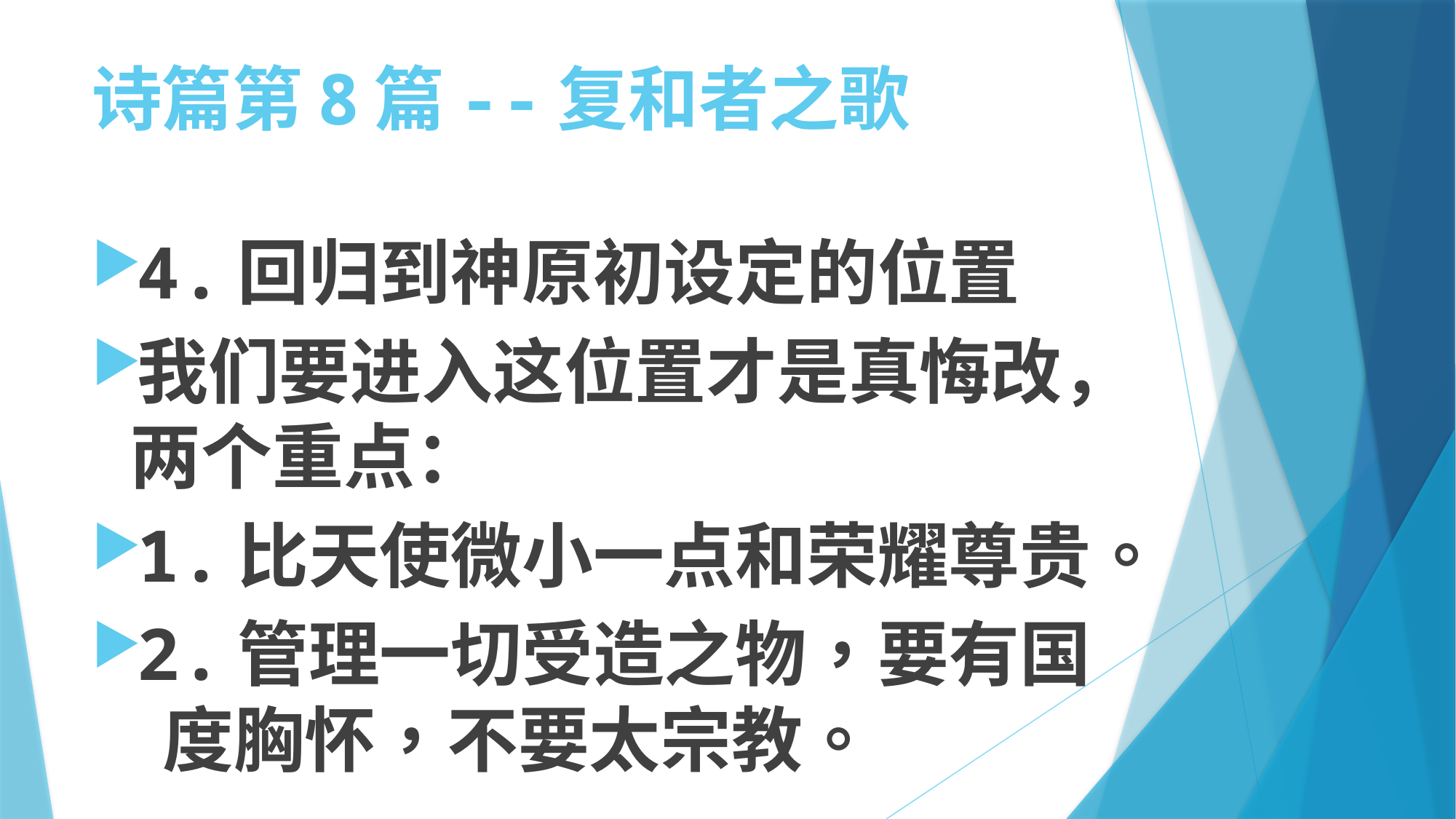

# 诗篇第8篇--复和者之歌
4.回归到神原初设定的位置
我们要进入这位置才是真悔改，
两个重点：
1.比天使微小一点和荣耀尊贵。
2.管理一切受造之物，要有国
  度胸怀，不要太宗教。